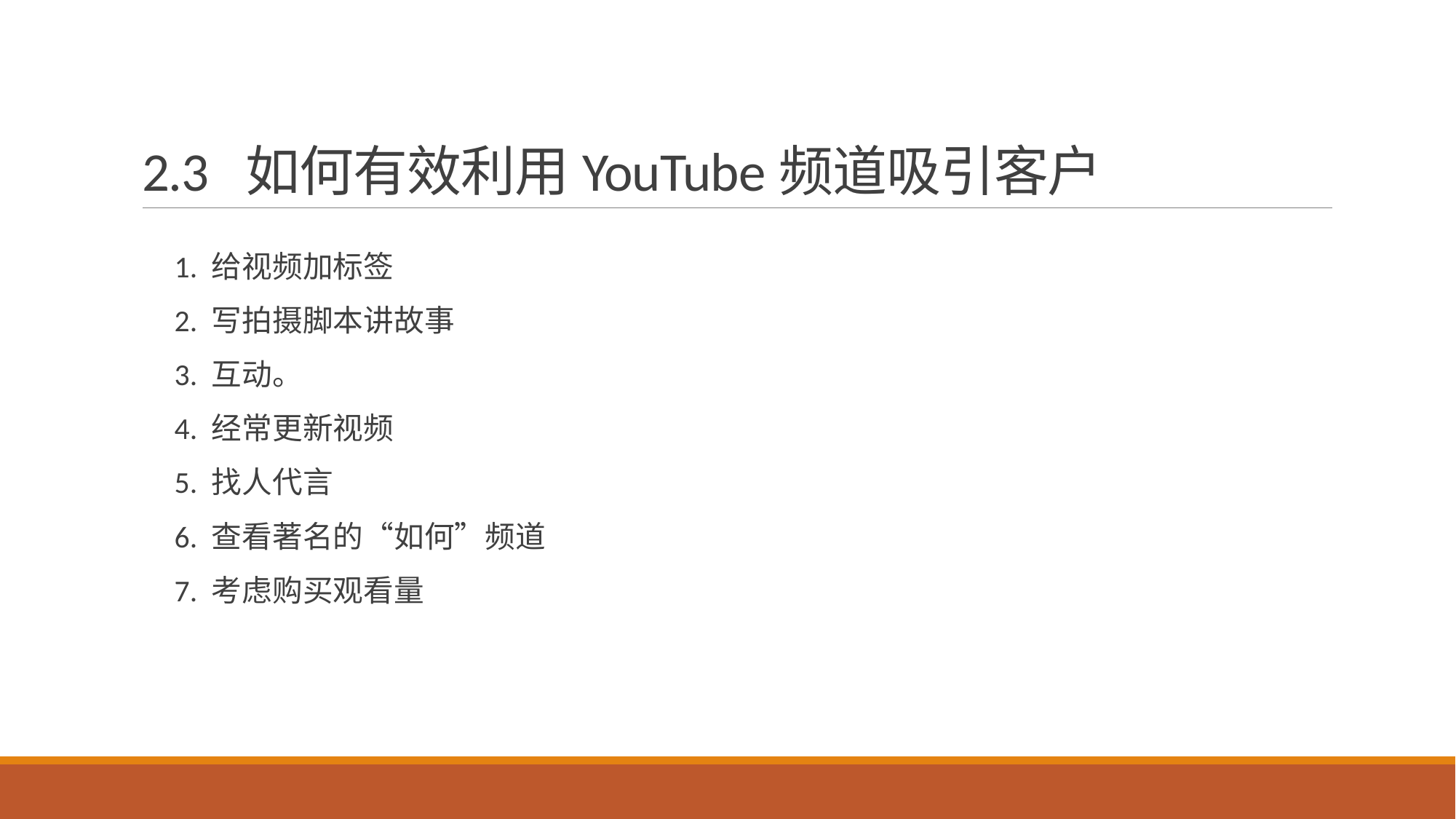

# 2.3  如何有效利用YouTube频道吸引客户
 1. 给视频加标签
 2. 写拍摄脚本讲故事
 3. 互动。
 4. 经常更新视频
 5. 找人代言
 6. 查看著名的“如何”频道
 7. 考虑购买观看量